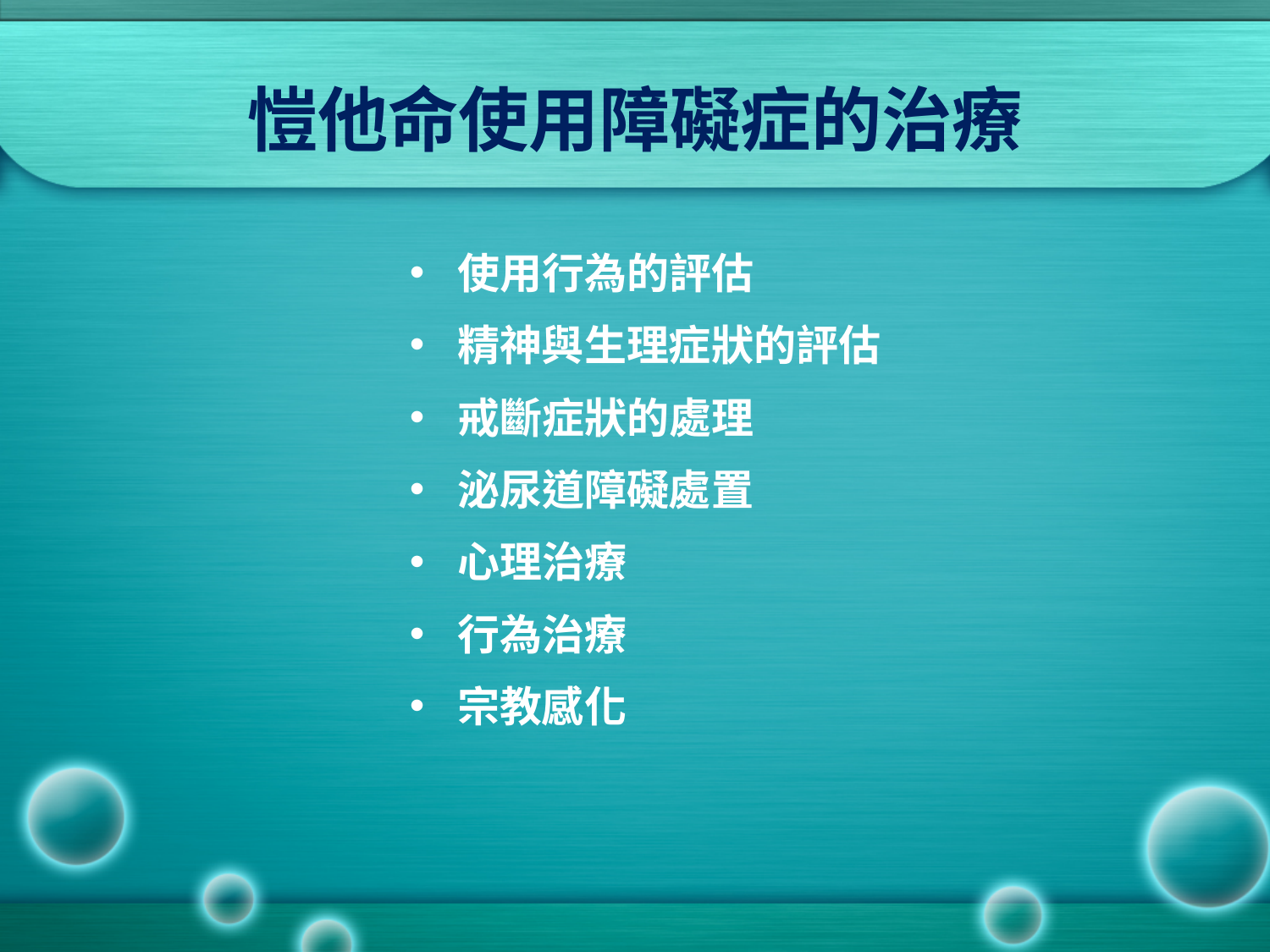

# 愷他命使用障礙症的治療
使用行為的評估
精神與生理症狀的評估
戒斷症狀的處理
泌尿道障礙處置
心理治療
行為治療
宗教感化